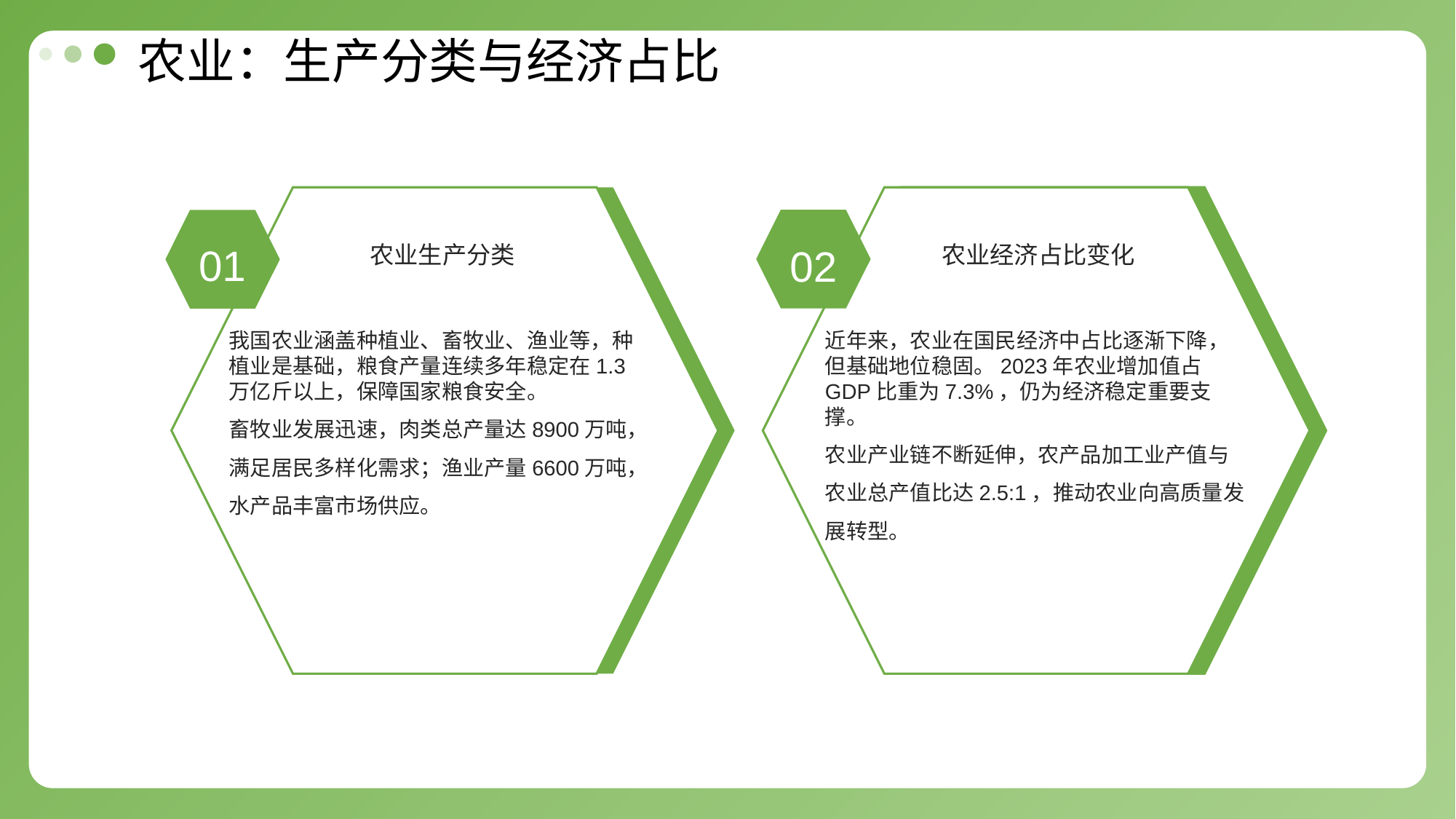

农业：生产分类与经济占比

农业生产分类

农业经济占比变化

01
02
我国农业涵盖种植业、畜牧业、渔业等，种植业是基础，粮食产量连续多年稳定在1.3万亿斤以上，保障国家粮食安全。
畜牧业发展迅速，肉类总产量达8900万吨，满足居民多样化需求；渔业产量6600万吨，水产品丰富市场供应。
近年来，农业在国民经济中占比逐渐下降，但基础地位稳固。2023年农业增加值占GDP比重为7.3%，仍为经济稳定重要支撑。
农业产业链不断延伸，农产品加工业产值与农业总产值比达2.5:1，推动农业向高质量发展转型。